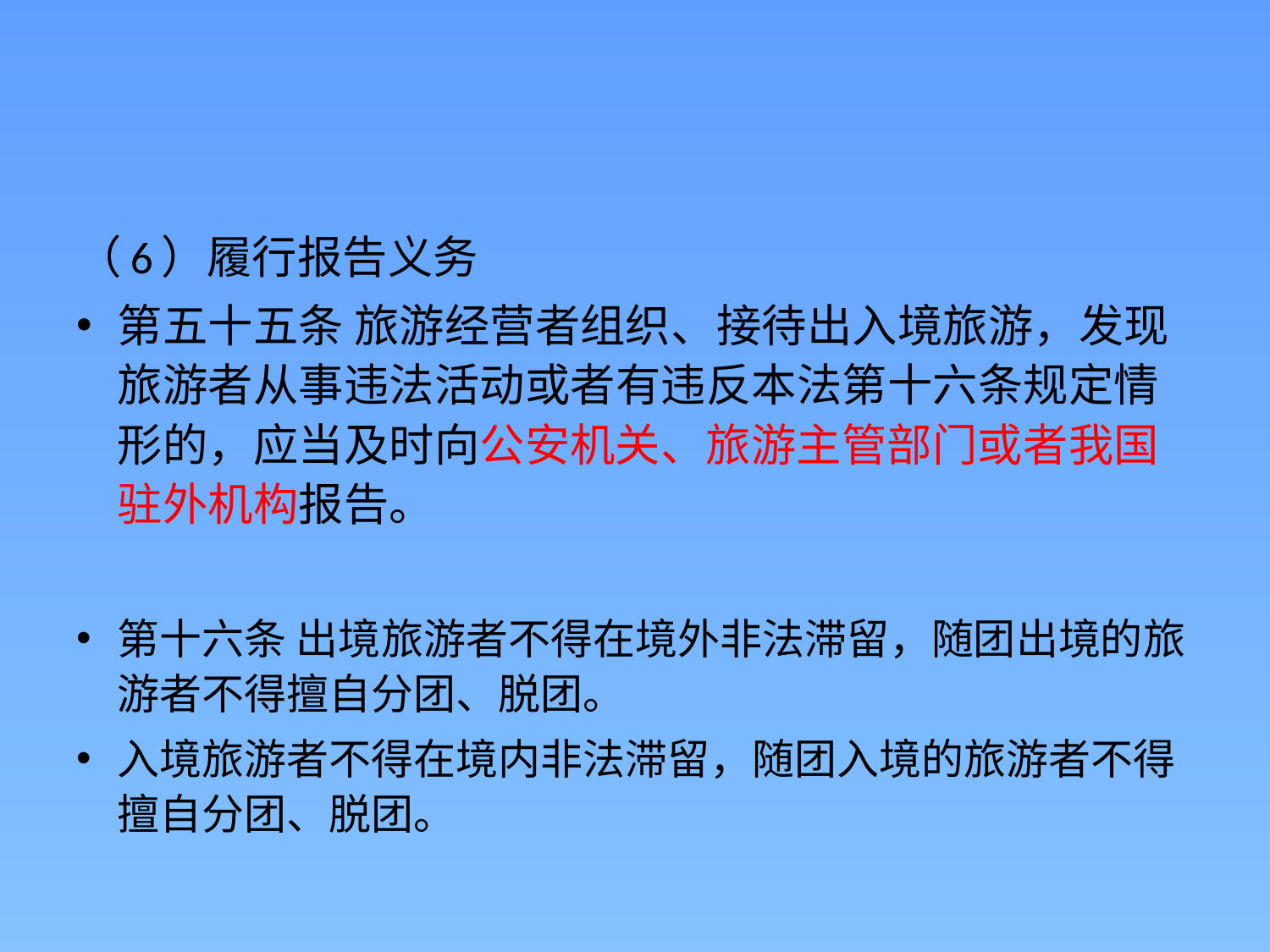

#
（6）履行报告义务
第五十五条 旅游经营者组织、接待出入境旅游，发现旅游者从事违法活动或者有违反本法第十六条规定情形的，应当及时向公安机关、旅游主管部门或者我国驻外机构报告。

第十六条 出境旅游者不得在境外非法滞留，随团出境的旅游者不得擅自分团、脱团。
入境旅游者不得在境内非法滞留，随团入境的旅游者不得擅自分团、脱团。